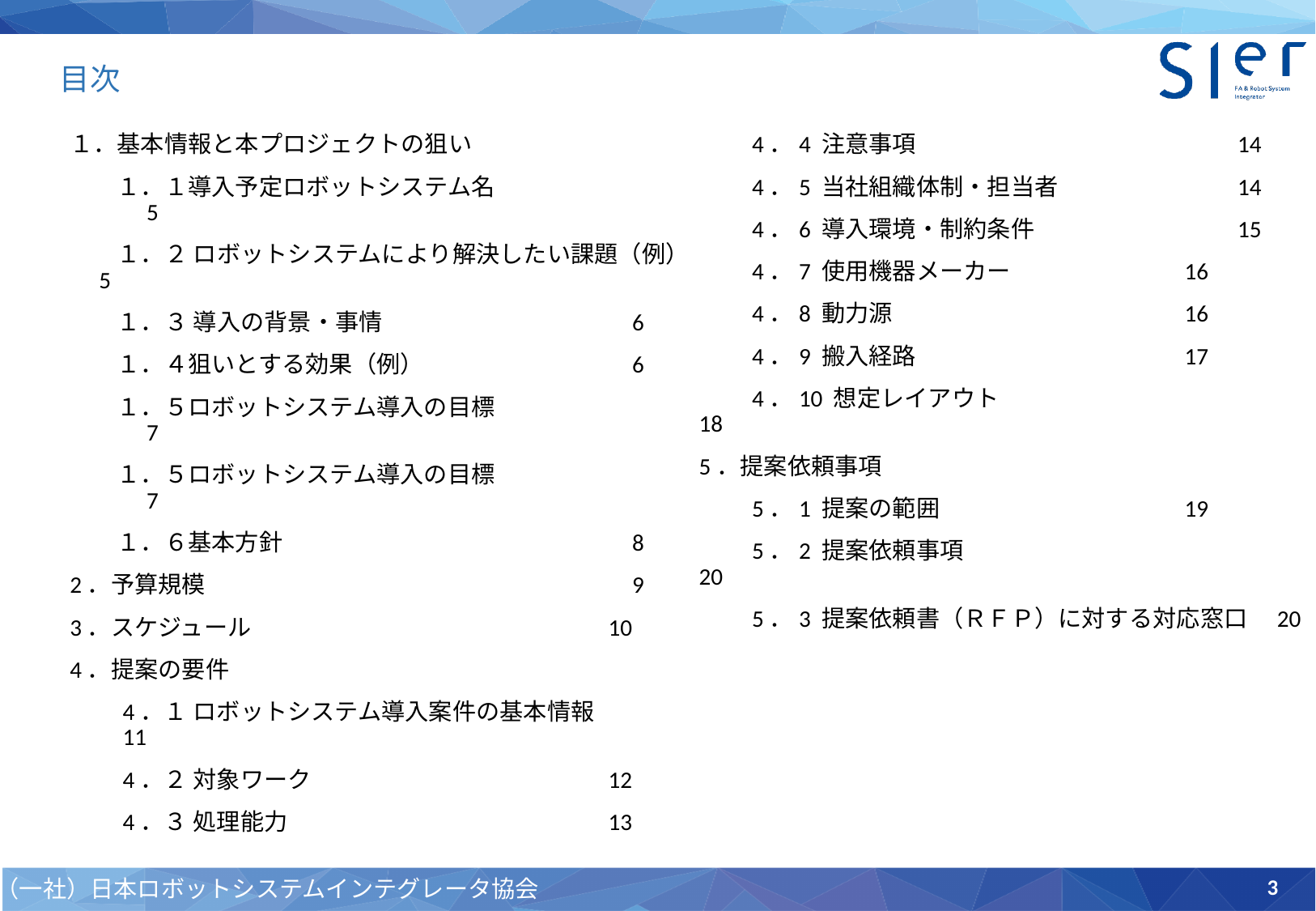

目次
１．基本情報と本プロジェクトの狙い
　　１．１導入予定ロボットシステム名		　　　5
　　１．２ ロボットシステムにより解決したい課題（例）　5
　　１．３ 導入の背景・事情		　　　6
　　１．４狙いとする効果（例）		　　　6
　　１．５ロボットシステム導入の目標	　　	　　　7
　　１．５ロボットシステム導入の目標	　　	　　　7
　　１．６基本方針		　　	　　　8
2．予算規模			　　　9
3．スケジュール			　　10
4．提案の要件
　　4．１ ロボットシステム導入案件の基本情報	　　11
　　4．２ 対象ワーク		　　	　　12
　　4．３ 処理能力			　　13
　　4．4 注意事項		　　	　　14
　　4．5 当社組織体制・担当者		　　14
　　4．6 導入環境・制約条件	　　	　　15
　　4．7 使用機器メーカー		16
　　4．8 動力源			16
　　4．9 搬入経路			17
　　4．10 想定レイアウト			18
5．提案依頼事項
　　5．1 提案の範囲			19
　　5．2 提案依頼事項			20
　　5．3 提案依頼書（ＲＦＰ）に対する対応窓口　20
3